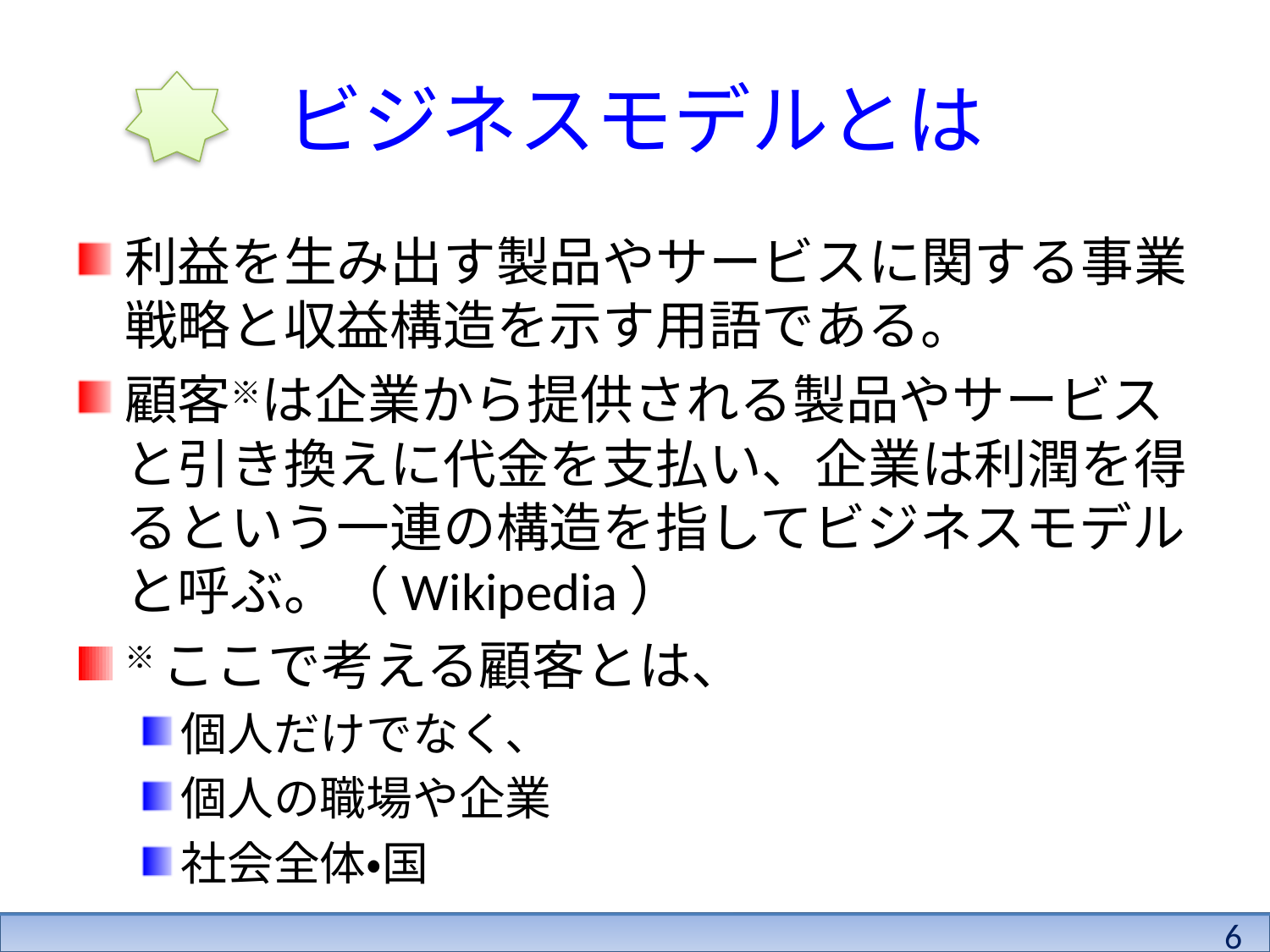

# ビジネスモデルとは

利益を生み出す製品やサービスに関する事業戦略と収益構造を示す用語である。
顧客※は企業から提供される製品やサービスと引き換えに代金を支払い、企業は利潤を得るという一連の構造を指してビジネスモデルと呼ぶ。（Wikipedia）
※ここで考える顧客とは、
個人だけでなく、
個人の職場や企業
社会全体・国
6